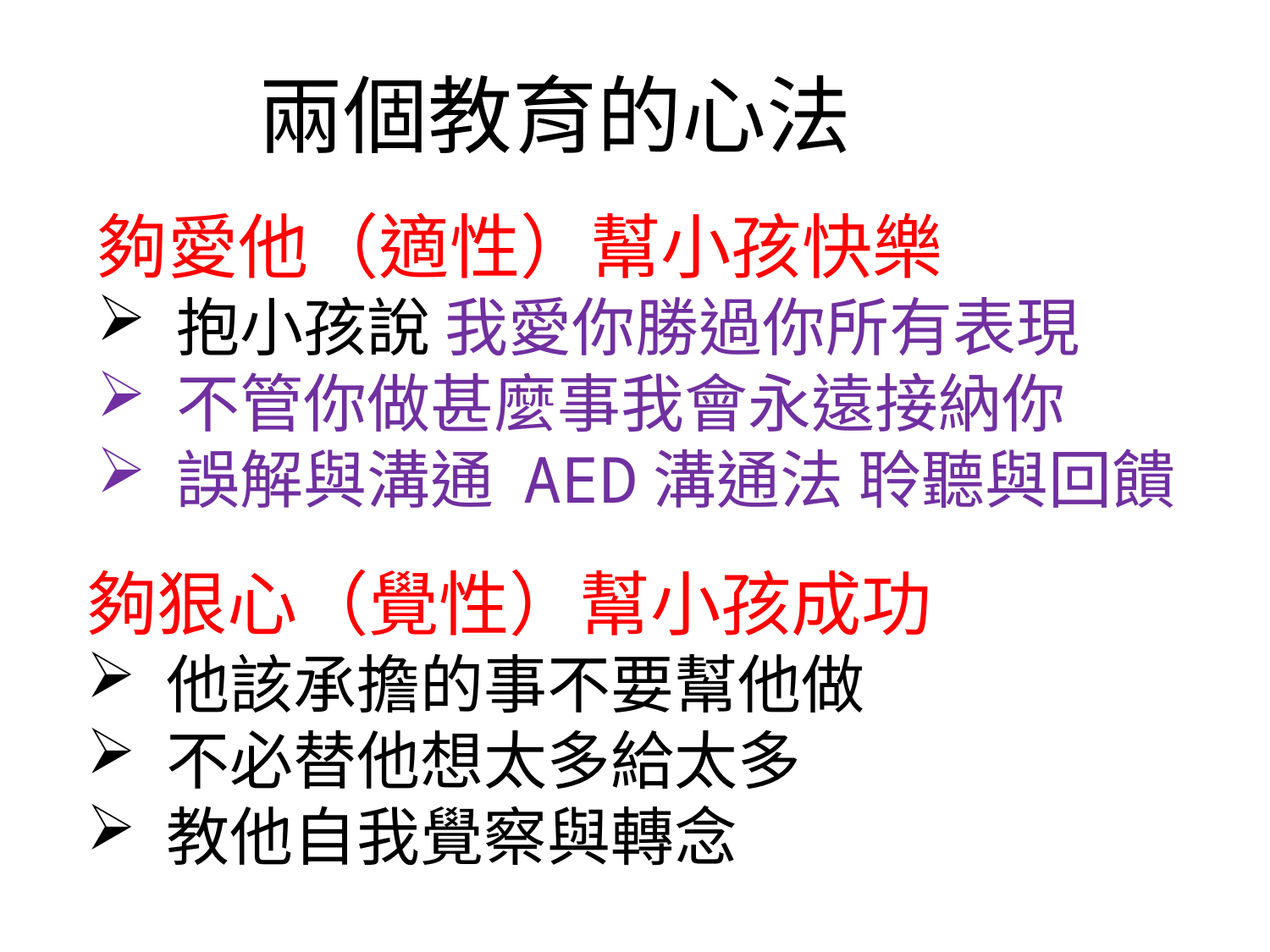

兩個教育的心法
夠愛他（適性）幫小孩快樂
抱小孩說 我愛你勝過你所有表現
不管你做甚麼事我會永遠接納你
誤解與溝通 AED溝通法 聆聽與回饋
夠狠心（覺性）幫小孩成功
他該承擔的事不要幫他做
不必替他想太多給太多
教他自我覺察與轉念